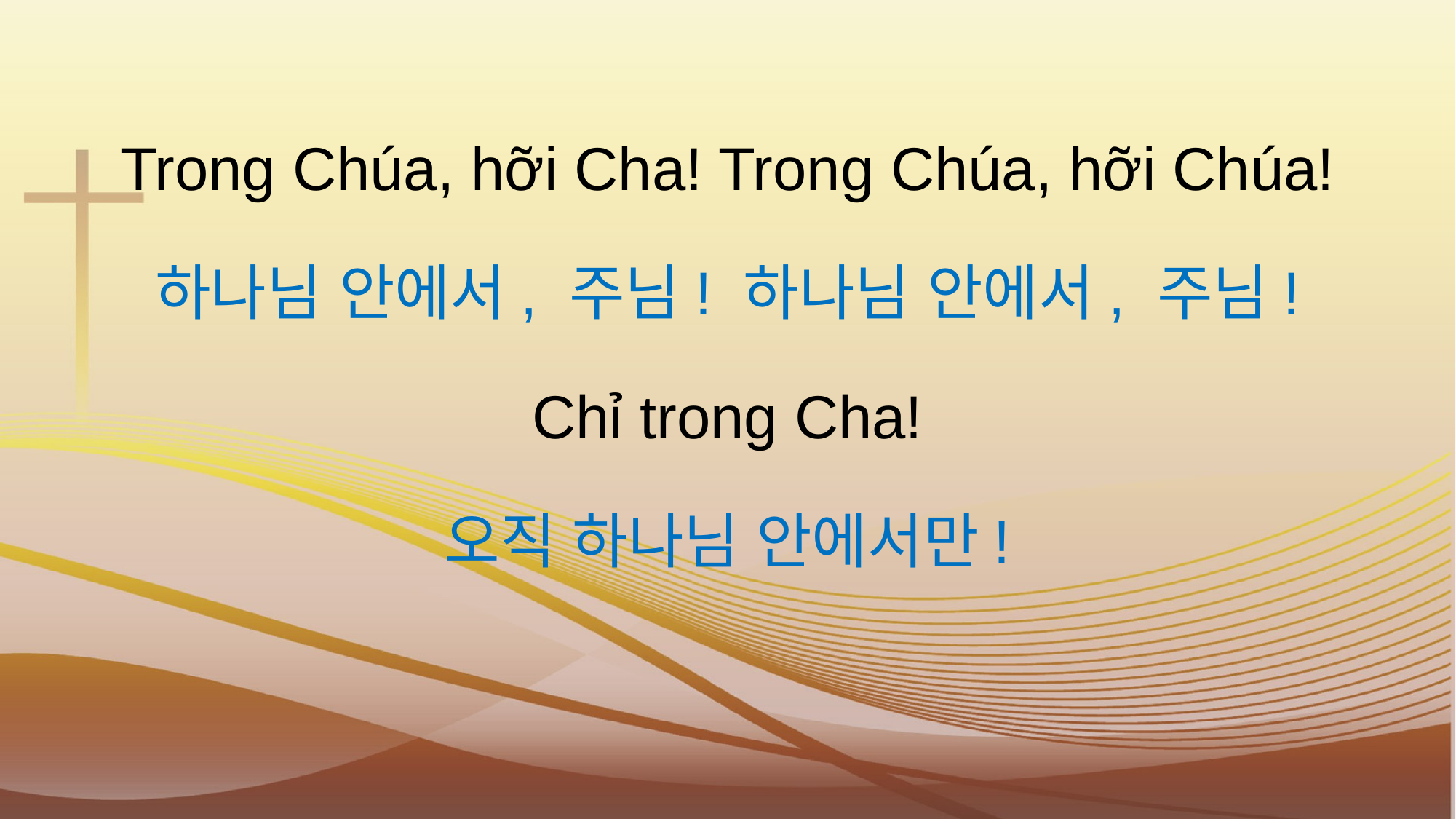

Trong Chúa, hỡi Cha! Trong Chúa, hỡi Chúa!
하나님 안에서, 주님! 하나님 안에서, 주님!
Chỉ trong Cha!
오직 하나님 안에서만!